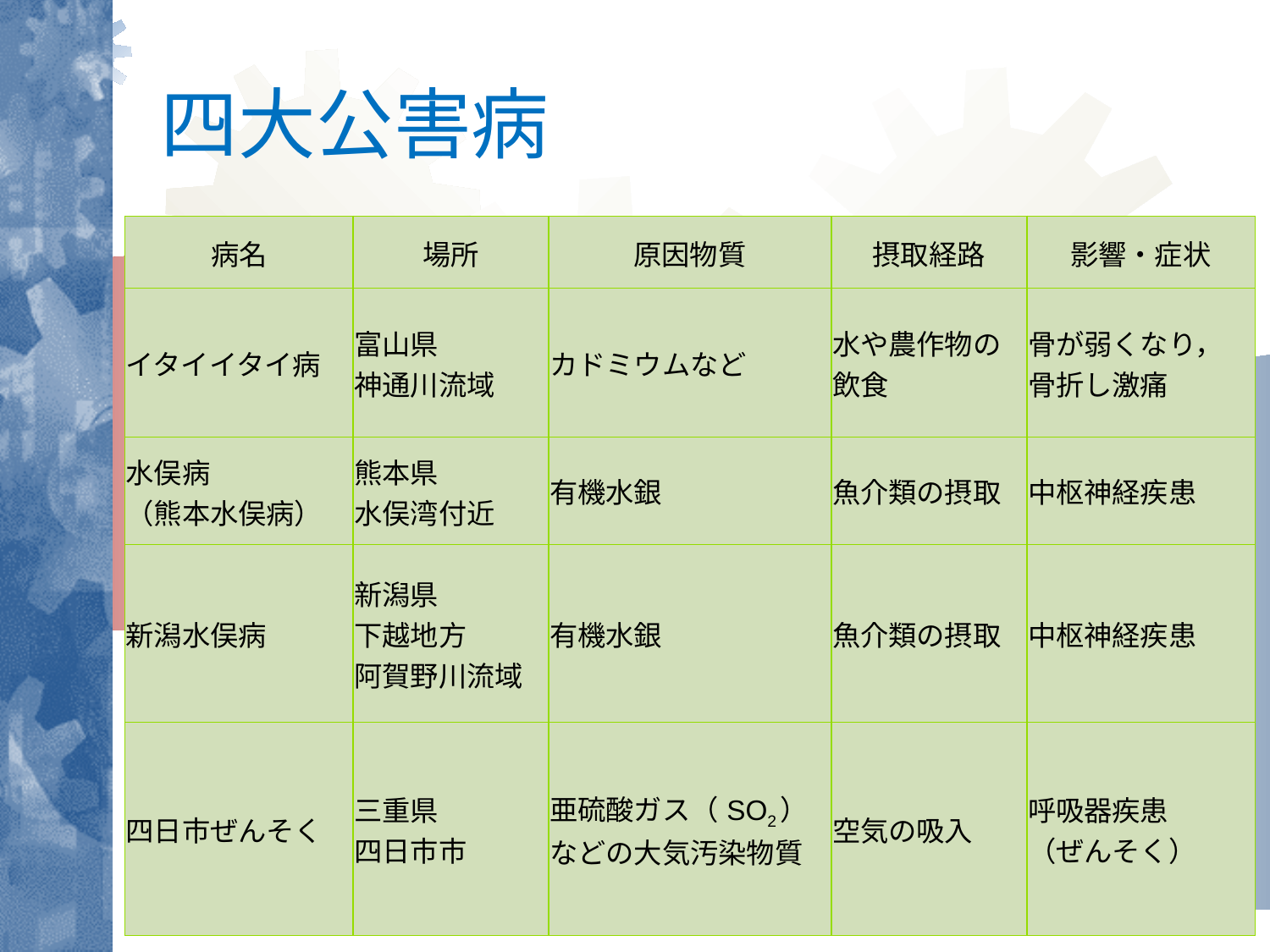

# 四大公害病
| 病名 | 場所 | 原因物質 | 摂取経路 | 影響・症状 |
| --- | --- | --- | --- | --- |
| イタイイタイ病 | 富山県 神通川流域 | カドミウムなど | 水や農作物の飲食 | 骨が弱くなり， 骨折し激痛 |
| 水俣病 （熊本水俣病） | 熊本県 水俣湾付近 | 有機水銀 | 魚介類の摂取 | 中枢神経疾患 |
| 新潟水俣病 | 新潟県 下越地方 阿賀野川流域 | 有機水銀 | 魚介類の摂取 | 中枢神経疾患 |
| 四日市ぜんそく | 三重県 四日市市 | 亜硫酸ガス（SO2）などの大気汚染物質 | 空気の吸入 | 呼吸器疾患 （ぜんそく） |